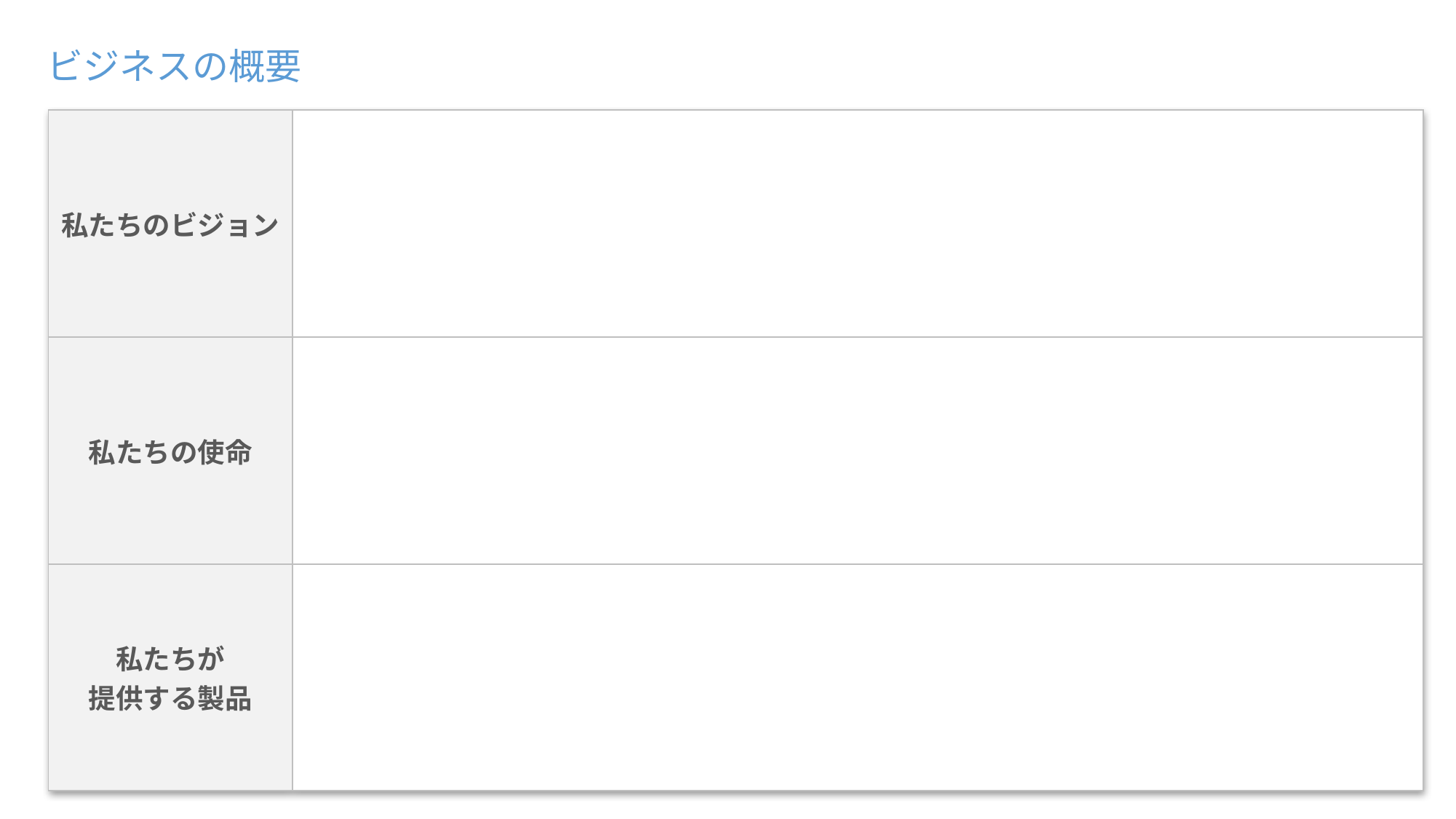

NO
NO
NO
NO
NO
NO
NO
NO
NO
NO
NO
NO
NO
NO
NO
NO
NO
NO
NO
NO
NO
NO
NO
NO
NO
NO
NO
NO
NO
NO
NO
NO
NO
NO
NO
NO
NO
NO
NO
NO
NO
NO
NO
NO
NO
NO
NO
NO
NO
NO
NO
NO
NO
NO
NO
NO
NO
NO
NO
NO
NO
NO
NO
NO
NO
NO
NO
NO
NO
NO
NO
NO
NO
NO
NO
NO
NO
NO
NO
NO
NO
NO
NO
NO
NO
NO
NO
NO
NO
NO
NO
NO
NO
NO
NO
NO
NO
NO
NO
NO
NO
NO
NO
NO
NO
NO
NO
NO
NO
NO
NO
NO
NO
NO
UNKNOWN
NO
YES
UNKNOWN
NO
YES
NO
YES
UNKNOWN
NO
NO
NO
NO
NO
NO
NO
NO
NO
NO
NO
NO
NO
NO
NO
NO
NO
NO
NO
NO
NO
NO
NO
NO
NO
NO
NO
NO
NO
NO
NO
NO
NO
NO
NO
NO
NO
NO
NO
NO
NO
NO
NO
NO
NO
NO
NO
NO
NO
NO
NO
NO
NO
NO
NO
NO
NO
NO
NO
NO
NO
NO
NO
NO
NO
NO
NO
NO
NO
NO
NO
NO
NO
NO
NO
NO
UNKNOWN
NO
YES
UNKNOWN
NO
YES
NO
YES
UNKNOWN
NO
NO
NO
NO
NO
NO
NO
NO
NO
NO
NO
NO
NO
NO
NO
NO
NO
NO
NO
NO
NO
NO
NO
NO
NO
NO
NO
NO
NO
NO
NO
NO
NO
NO
NO
NO
NO
NO
NO
NO
NO
NO
NO
NO
NO
NO
NO
NO
NO
NO
NO
NO
UNKNOWN
NO
YES
UNKNOWN
NO
YES
NO
YES
UNKNOWN
NO
NO
NO
NO
NO
NO
NO
NO
NO
NO
NO
NO
NO
NO
NO
NO
NO
NO
NO
NO
NO
NO
NO
NO
NO
NO
NO
NO
NO
NO
NO
NO
NO
NO
NO
NO
NO
NO
NO
NO
NO
NO
NO
NO
NO
NO
NO
NO
NO
NO
NO
NO
NO
NO
NO
NO
NO
NO
NO
NO
NO
NO
NO
NO
NO
NO
NO
NO
NO
NO
NO
NO
NO
NO
NO
NO
NO
NO
NO
NO
NO
NO
NO
NO
NO
NO
NO
NO
NO
NO
NO
NO
NO
NO
NO
NO
NO
NO
NO
NO
NO
NO
NO
NO
NO
NO
NO
NO
NO
NO
NO
NO
NO
NO
NO
NO
NO
NO
NO
NO
NO
NO
NO
NO
NO
NO
NO
NO
NO
NO
NO
NO
NO
NO
NO
NO
NO
NO
NO
NO
NO
NO
NO
NO
NO
NO
NO
NO
NO
NO
NO
NO
NO
NO
NO
NO
NO
NO
NO
NO
NO
NO
NO
NO
NO
NO
UNKNOWN
UNKNOWN
UNKNOWN
UNKNOWN
NO
YES
UNKNOWN
NO
YES
NO
YES
UNKNOWN
NO
NO
NO
NO
NO
NO
NO
NO
NO
NO
NO
NO
NO
NO
NO
NO
NO
NO
NO
NO
NO
NO
NO
NO
NO
NO
NO
NO
NO
NO
NO
NO
NO
NO
NO
NO
NO
NO
NO
NO
NO
NO
NO
NO
NO
NO
NO
NO
NO
NO
NO
NO
NO
NO
NO
NO
NO
NO
NO
NO
NO
NO
NO
NO
NO
NO
NO
NO
NO
NO
NO
NO
NO
NO
NO
NO
NO
NO
NO
NO
NO
NO
NO
NO
NO
NO
NO
NO
UNKNOWN
NO
YES
UNKNOWN
NO
YES
NO
YES
UNKNOWN
NO
NO
NO
NO
NO
NO
NO
NO
NO
NO
NO
NO
NO
NO
NO
NO
NO
NO
NO
NO
NO
NO
NO
NO
NO
NO
NO
NO
NO
NO
NO
NO
NO
NO
NO
NO
NO
NO
NO
NO
NO
NO
NO
NO
NO
NO
NO
NO
NO
NO
NO
NO
NO
NO
NO
NO
NO
NO
NO
NO
NO
NO
NO
NO
NO
NO
NO
NO
NO
NO
NO
NO
NO
NO
NO
NO
NO
NO
NO
NO
NO
NO
NO
NO
NO
NO
NO
NO
NO
NO
NO
NO
NO
NO
NO
NO
NO
NO
NO
NO
NO
NO
NO
NO
NO
NO
NO
NO
NO
NO
NO
NO
NO
NO
NO
NO
NO
NO
NO
NO
NO
NO
NO
NO
NO
NO
NO
NO
NO
NO
NO
NO
NO
NO
NO
NO
NO
NO
NO
NO
NO
NO
UNKNOWN
UNKNOWN
UNKNOWN
NO
YES
UNKNOWN
NO
YES
NO
YES
UNKNOWN
NO
NO
NO
NO
NO
NO
NO
NO
NO
NO
NO
NO
NO
NO
NO
NO
NO
NO
NO
NO
NO
NO
NO
NO
NO
NO
NO
NO
NO
NO
NO
NO
NO
NO
NO
NO
NO
NO
NO
NO
NO
NO
NO
NO
NO
NO
NO
NO
NO
NO
NO
NO
UNKNOWN
NO
YES
UNKNOWN
NO
YES
NO
YES
UNKNOWN
NO
NO
NO
NO
NO
NO
NO
NO
NO
NO
NO
NO
NO
NO
NO
NO
NO
NO
NO
NO
NO
NO
NO
NO
NO
NO
NO
NO
NO
NO
NO
NO
NO
NO
NO
NO
NO
NO
NO
NO
NO
NO
NO
NO
NO
NO
NO
NO
NO
NO
NO
NO
NO
NO
NO
NO
NO
NO
NO
NO
NO
NO
NO
NO
NO
NO
NO
NO
NO
NO
NO
NO
NO
NO
NO
NO
NO
NO
NO
NO
NO
NO
NO
NO
NO
NO
NO
NO
UNKNOWN
NO
YES
UNKNOWN
NO
YES
NO
YES
UNKNOWN
NO
NO
NO
NO
NO
NO
NO
NO
NO
NO
NO
NO
NO
NO
NO
NO
NO
NO
NO
NO
NO
NO
NO
NO
NO
NO
NO
NO
NO
NO
NO
NO
NO
NO
NO
NO
NO
NO
NO
NO
NO
NO
NO
NO
NO
NO
NO
NO
NO
NO
NO
NO
NO
NO
NO
NO
NO
NO
NO
NO
NO
NO
NO
NO
NO
NO
NO
NO
NO
NO
NO
NO
NO
NO
NO
NO
NO
NO
NO
NO
NO
NO
NO
NO
NO
NO
NO
NO
NO
NO
NO
NO
NO
NO
NO
NO
NO
NO
NO
NO
NO
NO
NO
NO
NO
NO
NO
NO
NO
NO
NO
NO
NO
NO
NO
NO
NO
NO
NO
NO
NO
NO
NO
NO
NO
NO
NO
NO
NO
NO
NO
NO
NO
NO
NO
NO
NO
NO
NO
NO
NO
NO
UNKNOWN
UNKNOWN
UNKNOWN
UNKNOWN
NO
YES
UNKNOWN
NO
YES
NO
YES
UNKNOWN
NO
NO
NO
NO
NO
NO
NO
NO
NO
NO
NO
NO
NO
NO
NO
NO
NO
NO
NO
NO
NO
NO
NO
NO
NO
NO
NO
NO
NO
NO
NO
NO
NO
NO
NO
NO
NO
NO
NO
NO
NO
NO
NO
NO
NO
NO
NO
NO
NO
NO
NO
NO
UNKNOWN
NO
YES
UNKNOWN
NO
YES
NO
YES
UNKNOWN
NO
NO
NO
NO
NO
NO
NO
NO
NO
NO
NO
NO
NO
NO
NO
NO
NO
NO
NO
NO
NO
NO
NO
NO
NO
NO
NO
NO
NO
NO
NO
NO
NO
NO
NO
NO
NO
NO
NO
NO
NO
NO
NO
NO
NO
NO
NO
NO
NO
NO
NO
NO
UNKNOWN
NO
YES
UNKNOWN
NO
YES
NO
YES
UNKNOWN
NO
NO
NO
NO
NO
NO
NO
NO
NO
NO
NO
NO
NO
NO
NO
NO
NO
NO
NO
NO
NO
NO
NO
NO
NO
NO
NO
NO
NO
NO
NO
NO
NO
NO
NO
NO
NO
NO
NO
NO
NO
NO
NO
NO
NO
NO
NO
NO
NO
NO
NO
NO
NO
NO
NO
NO
NO
NO
NO
NO
NO
NO
NO
NO
NO
NO
NO
NO
NO
NO
NO
NO
NO
NO
NO
NO
NO
NO
NO
NO
NO
NO
NO
NO
NO
NO
NO
NO
UNKNOWN
NO
YES
UNKNOWN
NO
YES
NO
YES
UNKNOWN
NO
NO
NO
NO
NO
NO
NO
NO
NO
NO
NO
NO
NO
NO
NO
NO
NO
NO
NO
NO
NO
NO
NO
NO
NO
NO
NO
NO
NO
NO
NO
NO
NO
NO
NO
NO
NO
NO
NO
NO
NO
NO
NO
NO
NO
NO
NO
NO
NO
NO
NO
NO
NO
NO
NO
NO
NO
NO
NO
NO
NO
NO
NO
NO
NO
NO
NO
NO
NO
NO
NO
NO
NO
NO
NO
NO
NO
NO
NO
NO
NO
NO
NO
NO
NO
NO
NO
NO
NO
NO
NO
NO
NO
NO
NO
NO
NO
NO
NO
NO
NO
NO
NO
NO
NO
NO
NO
NO
NO
NO
NO
NO
NO
NO
NO
NO
NO
NO
NO
NO
NO
NO
NO
NO
NO
NO
NO
NO
NO
NO
NO
NO
NO
NO
NO
NO
NO
NO
NO
NO
NO
NO
UNKNOWN
UNKNOWN
UNKNOWN
UNKNOWN
UNKNOWN
NO
YES
UNKNOWN
NO
YES
NO
YES
UNKNOWN
NO
NO
NO
NO
NO
NO
NO
NO
NO
NO
NO
NO
NO
NO
NO
NO
NO
NO
NO
NO
NO
NO
NO
NO
NO
NO
NO
NO
NO
NO
NO
NO
NO
NO
NO
NO
NO
NO
NO
NO
NO
NO
NO
NO
NO
NO
NO
NO
NO
NO
NO
NO
UNKNOWN
NO
YES
UNKNOWN
NO
YES
NO
YES
UNKNOWN
NO
NO
NO
NO
NO
NO
NO
NO
NO
NO
NO
NO
NO
NO
NO
NO
NO
NO
NO
NO
NO
NO
NO
NO
NO
NO
NO
NO
NO
NO
NO
NO
NO
NO
NO
NO
NO
NO
NO
NO
NO
NO
NO
NO
NO
NO
NO
NO
NO
NO
NO
NO
UNKNOWN
UNKNOWN
NO
NO
NO
NO
NO
NO
NO
NO
NO
NO
NO
NO
NO
NO
NO
NO
NO
NO
ビジネスの概要
| 私たちのビジョン |  |
| --- | --- |
| 私たちの使命 |  |
| 私たちが 提供する製品 |  |